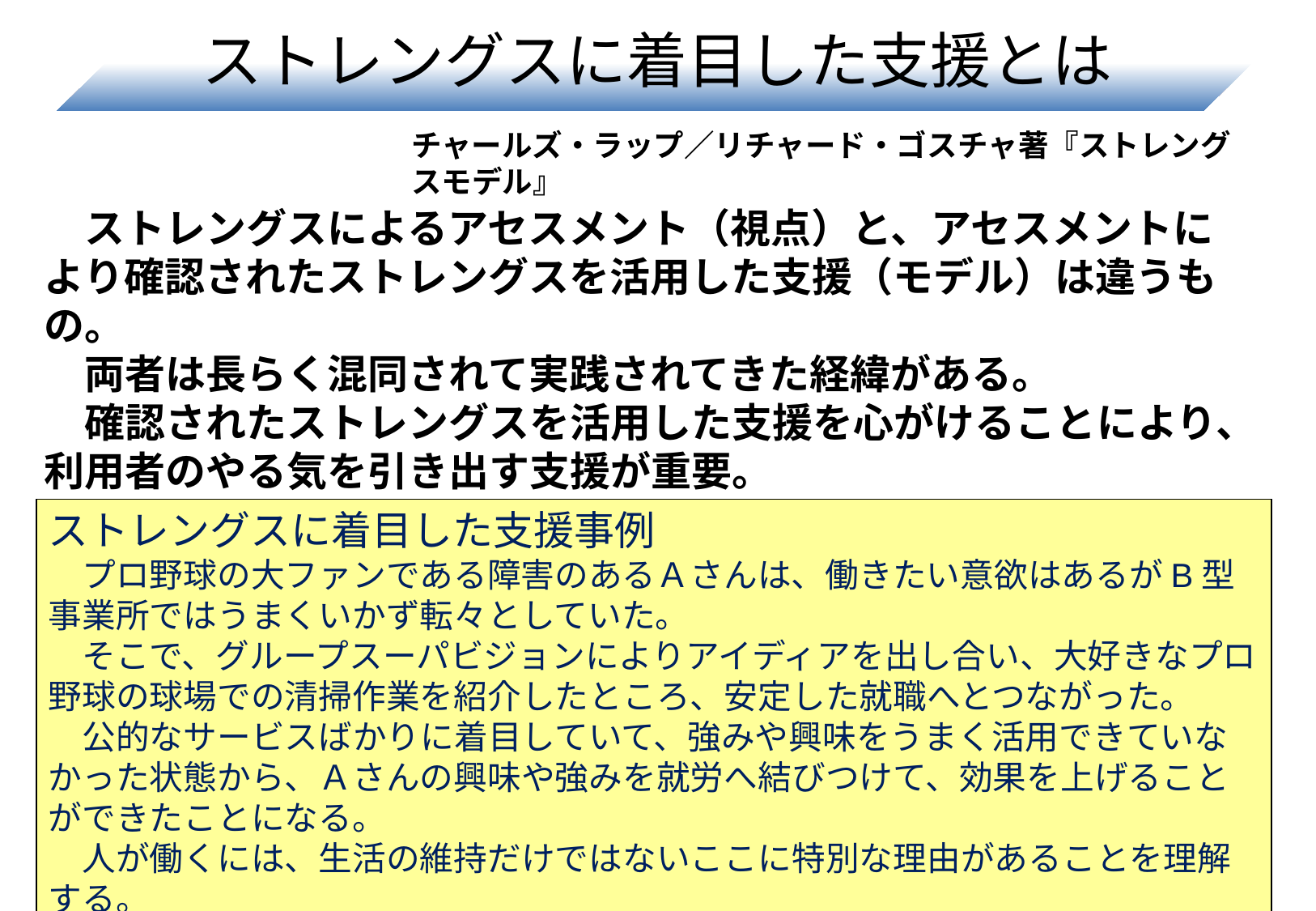

# ストレングスに着目した支援とは

チャールズ・ラップ／リチャード・ゴスチャ著『ストレングスモデル』
　ストレングスによるアセスメント（視点）と、アセスメントにより確認されたストレングスを活用した支援（モデル）は違うもの。
　両者は長らく混同されて実践されてきた経緯がある。
　確認されたストレングスを活用した支援を心がけることにより、利用者のやる気を引き出す支援が重要。

ストレングスに着目した支援事例
　プロ野球の大ファンである障害のあるＡさんは、働きたい意欲はあるがB型事業所ではうまくいかず転々としていた。
　そこで、グループスーパビジョンによりアイディアを出し合い、大好きなプロ野球の球場での清掃作業を紹介したところ、安定した就職へとつながった。
　公的なサービスばかりに着目していて、強みや興味をうまく活用できていなかった状態から、Ａさんの興味や強みを就労へ結びつけて、効果を上げることができたことになる。
　人が働くには、生活の維持だけではないここに特別な理由があることを理解する。
22